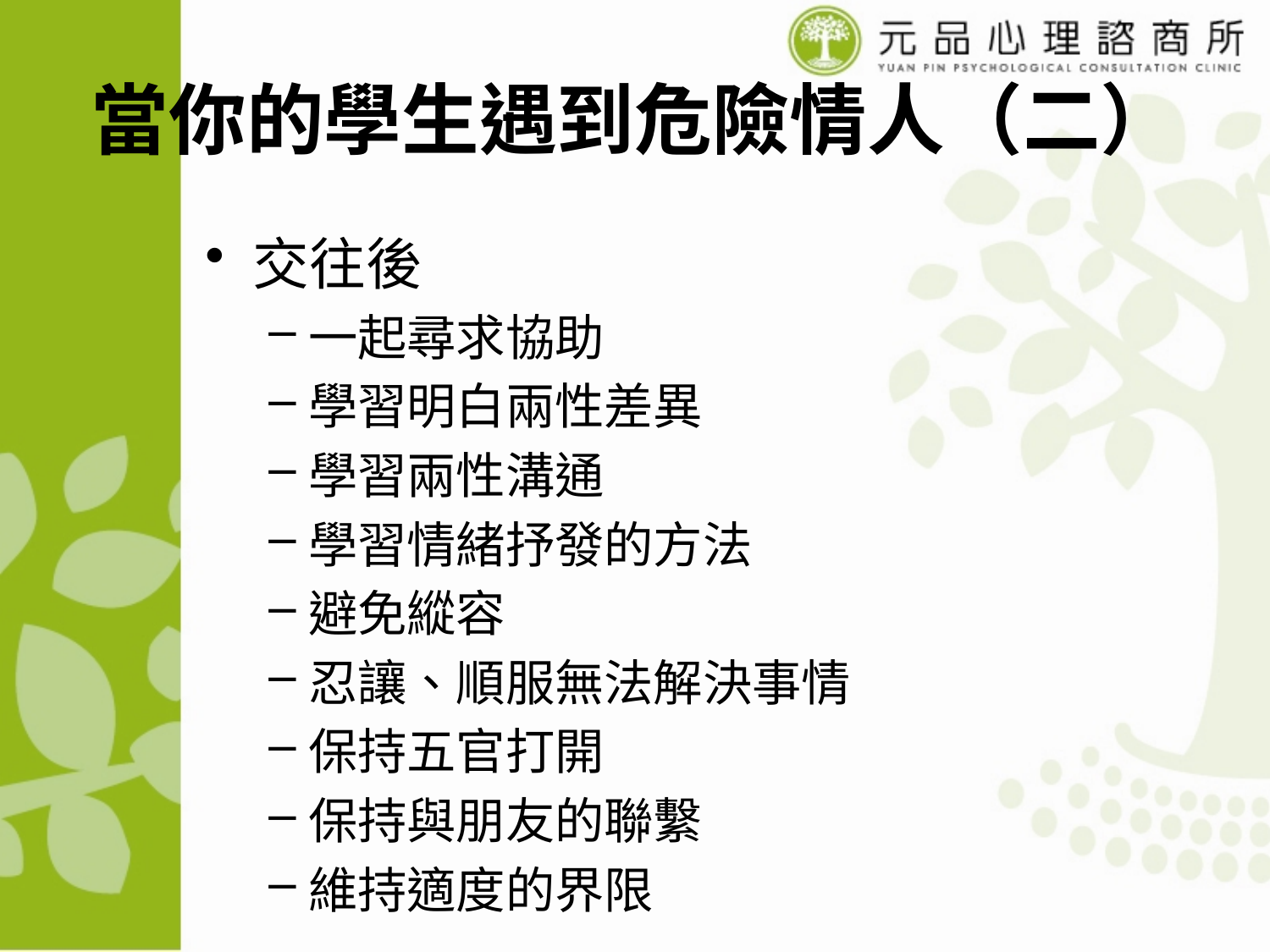

# 當你的學生遇到危險情人（二）
交往後
一起尋求協助
學習明白兩性差異
學習兩性溝通
學習情緒抒發的方法
避免縱容
忍讓、順服無法解決事情
保持五官打開
保持與朋友的聯繫
維持適度的界限